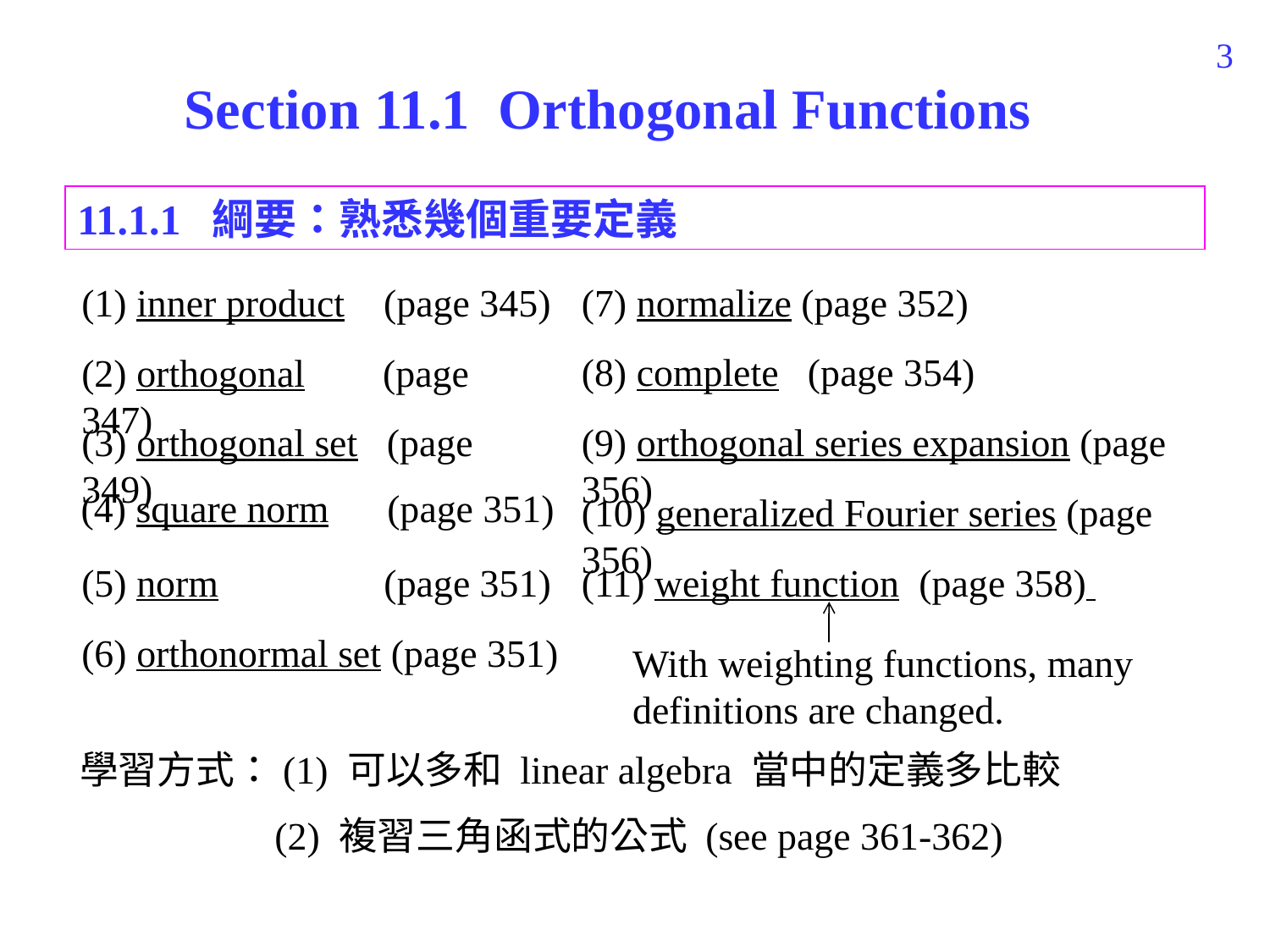

3
Section 11.1  Orthogonal Functions
11.1.1  綱要：熟悉幾個重要定義
(1) inner product    (page 345)
(7) normalize (page 352)
(8) complete   (page 354)
(2) orthogonal        (page 347)
(9) orthogonal series expansion (page 356)
(3) orthogonal set   (page 349)
(4) square norm      (page 351)
(10) generalized Fourier series (page 356)
(5) norm                 (page 351)
(11) weight function  (page 358)
(6) orthonormal set (page 351)
With weighting functions, many definitions are changed.
學習方式：(1) 可以多和 linear algebra 當中的定義多比較
                    (2) 複習三角函式的公式 (see page 361-362)